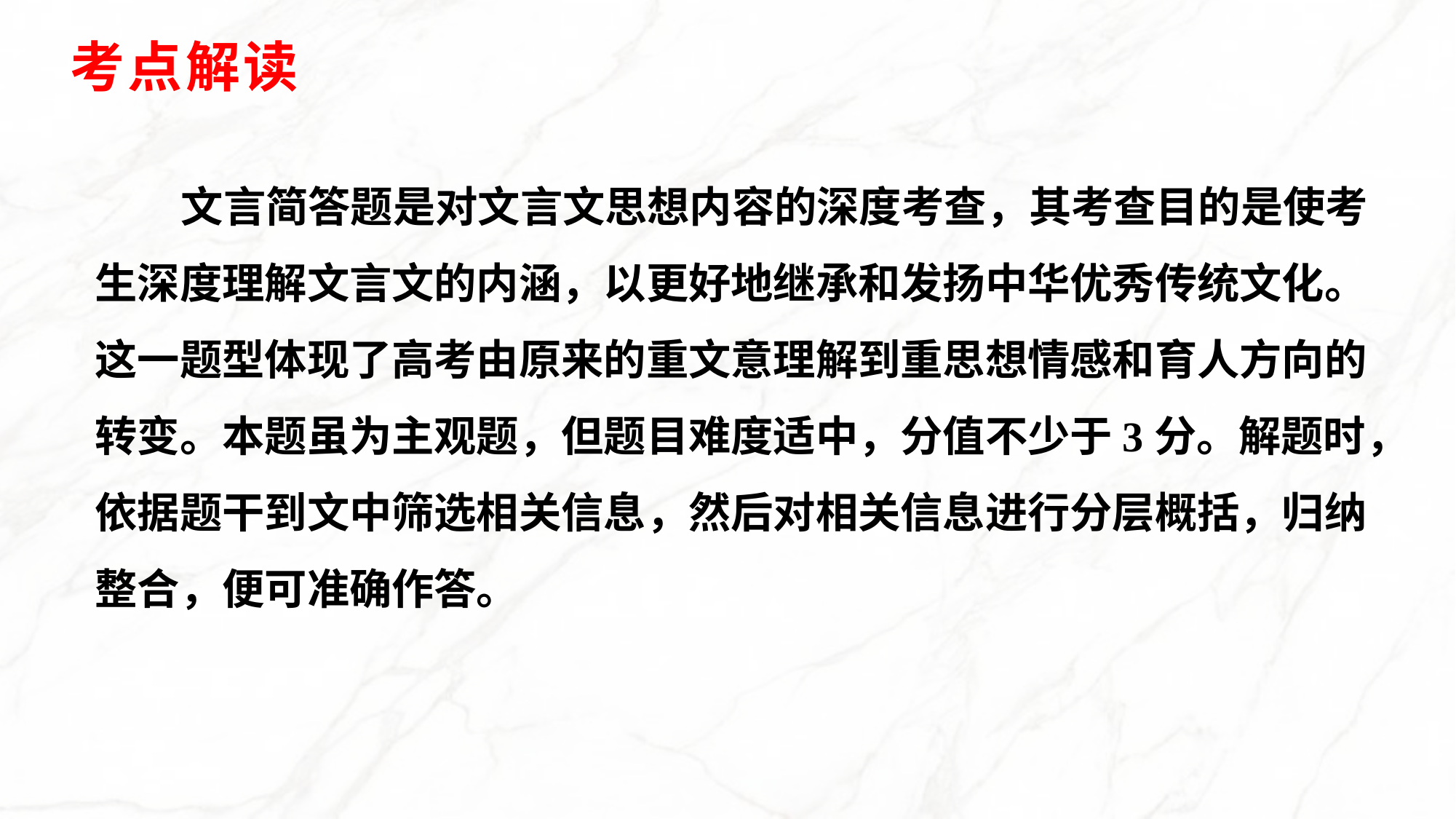

考点解读
文言简答题是对文言文思想内容的深度考查，其考查目的是使考生深度理解文言文的内涵，以更好地继承和发扬中华优秀传统文化。这一题型体现了高考由原来的重文意理解到重思想情感和育人方向的转变。本题虽为主观题，但题目难度适中，分值不少于3分。解题时，依据题干到文中筛选相关信息，然后对相关信息进行分层概括，归纳整合，便可准确作答。